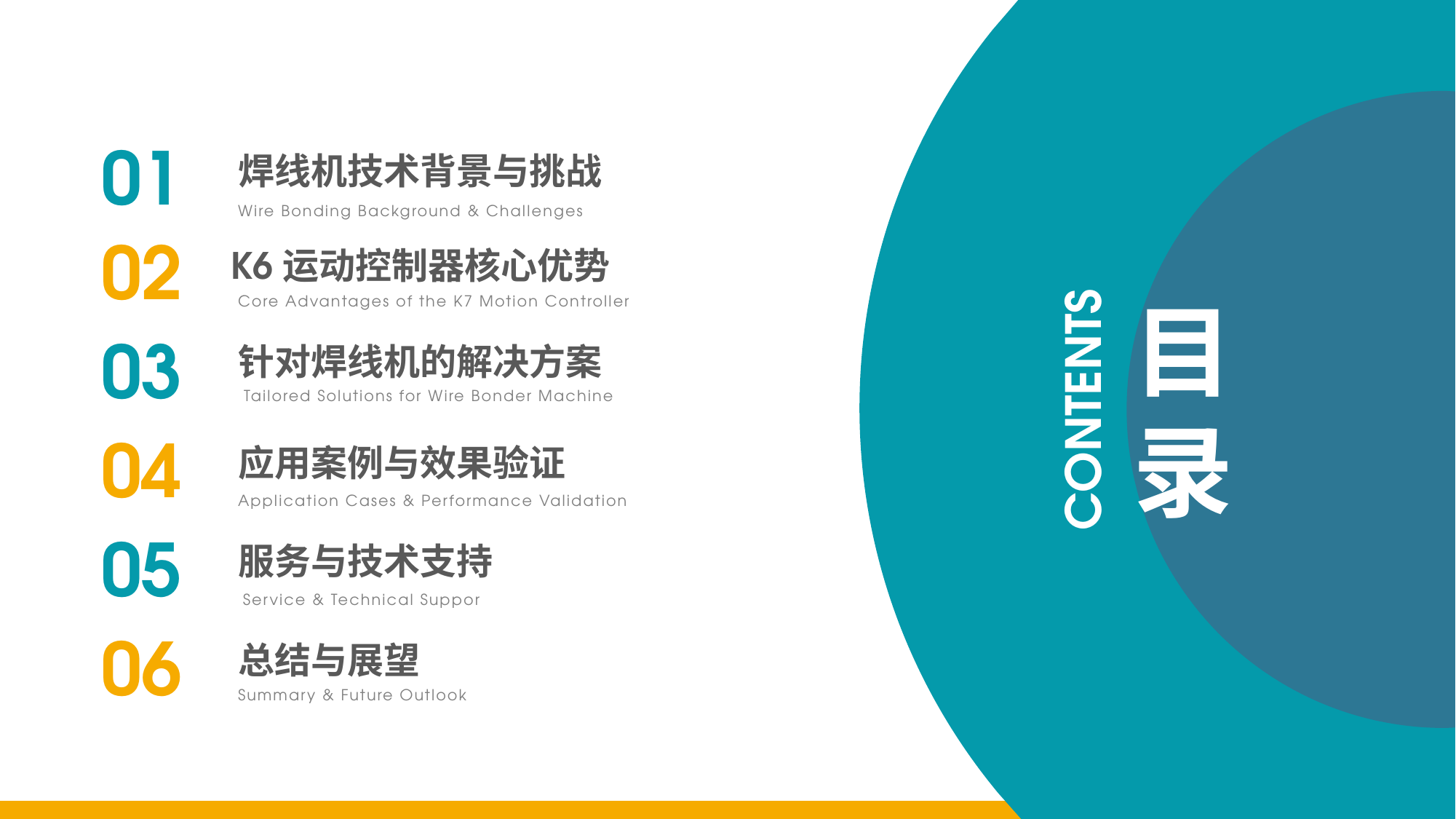

CONTENTS
目
录
01
焊线机技术背景与挑战
Wire Bonding Background & Challenges
02
K6运动控制器核心优势
Core Advantages of the K7 Motion Controller
03
针对焊线机的解决方案
 Tailored Solutions for Wire Bonder Machine
04
应用案例与效果验证
Application Cases & Performance Validation
05
服务与技术支持
 Service & Technical Suppor
06
总结与展望
Summary & Future Outlook